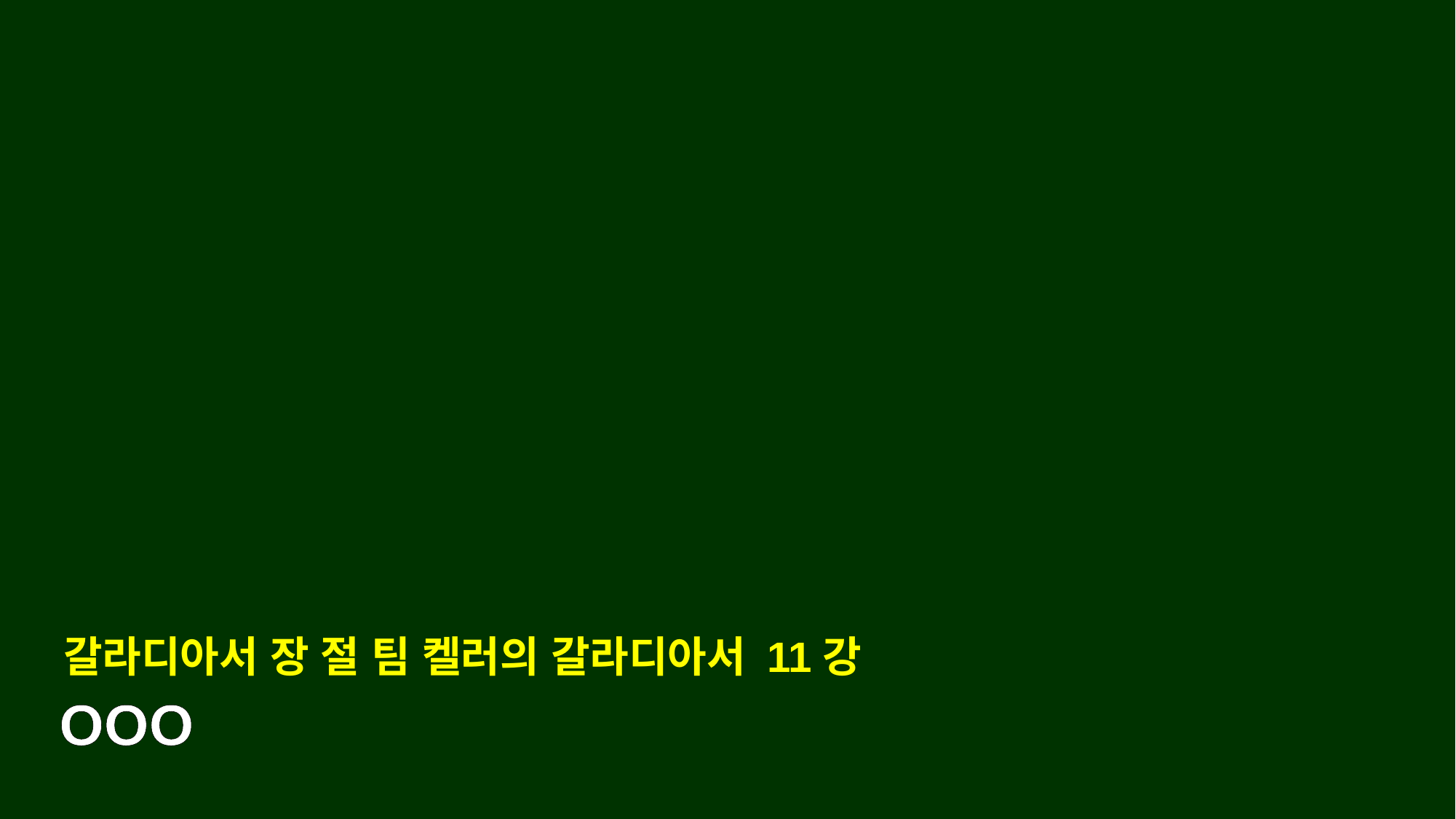

갈라디아서 장 절 팀 켈러의 갈라디아서 11강
OOO